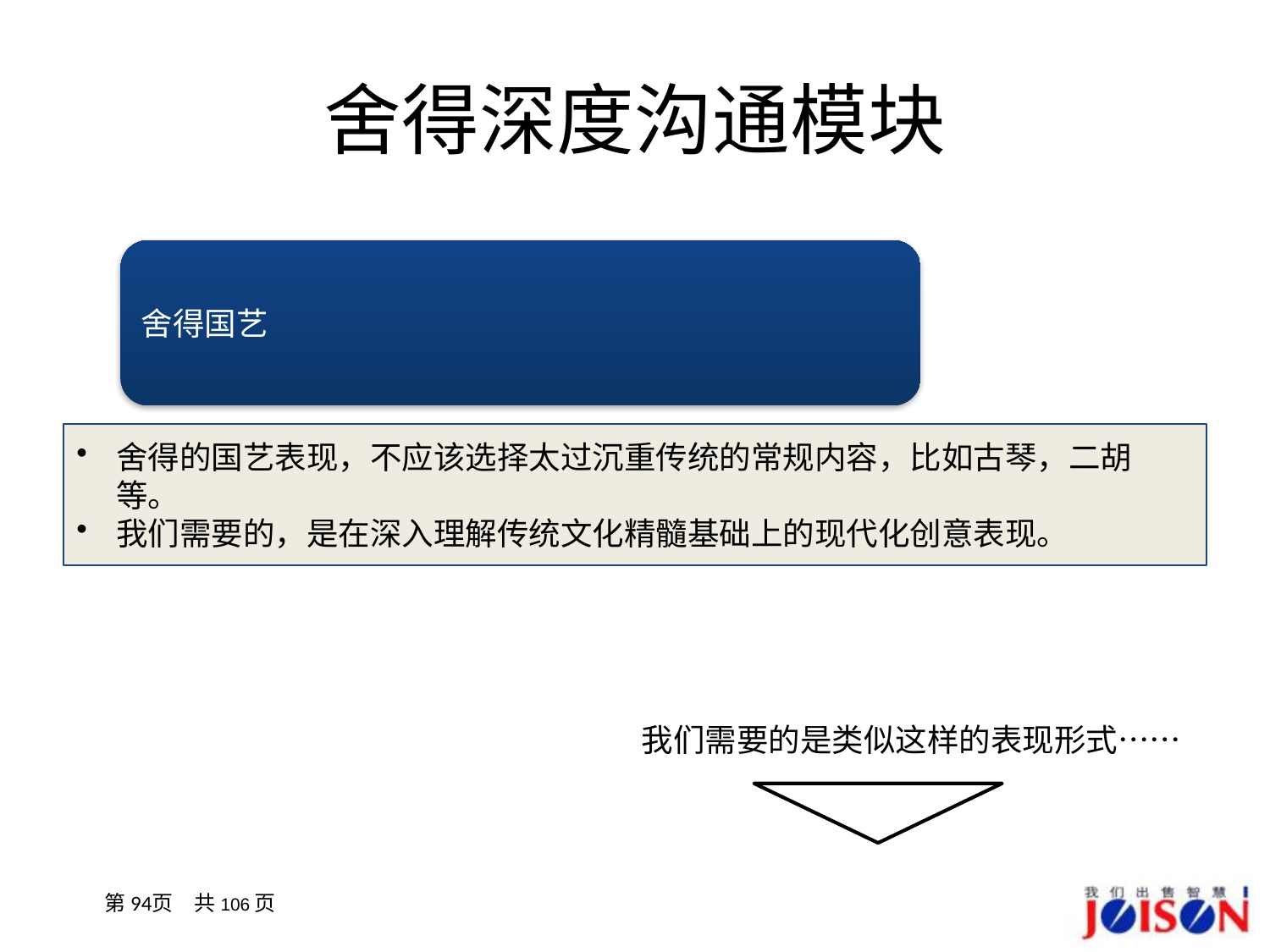

# 舍得深度沟通模块
舍得国艺
舍得的国艺表现，不应该选择太过沉重传统的常规内容，比如古琴，二胡等。
我们需要的，是在深入理解传统文化精髓基础上的现代化创意表现。
我们需要的是类似这样的表现形式……